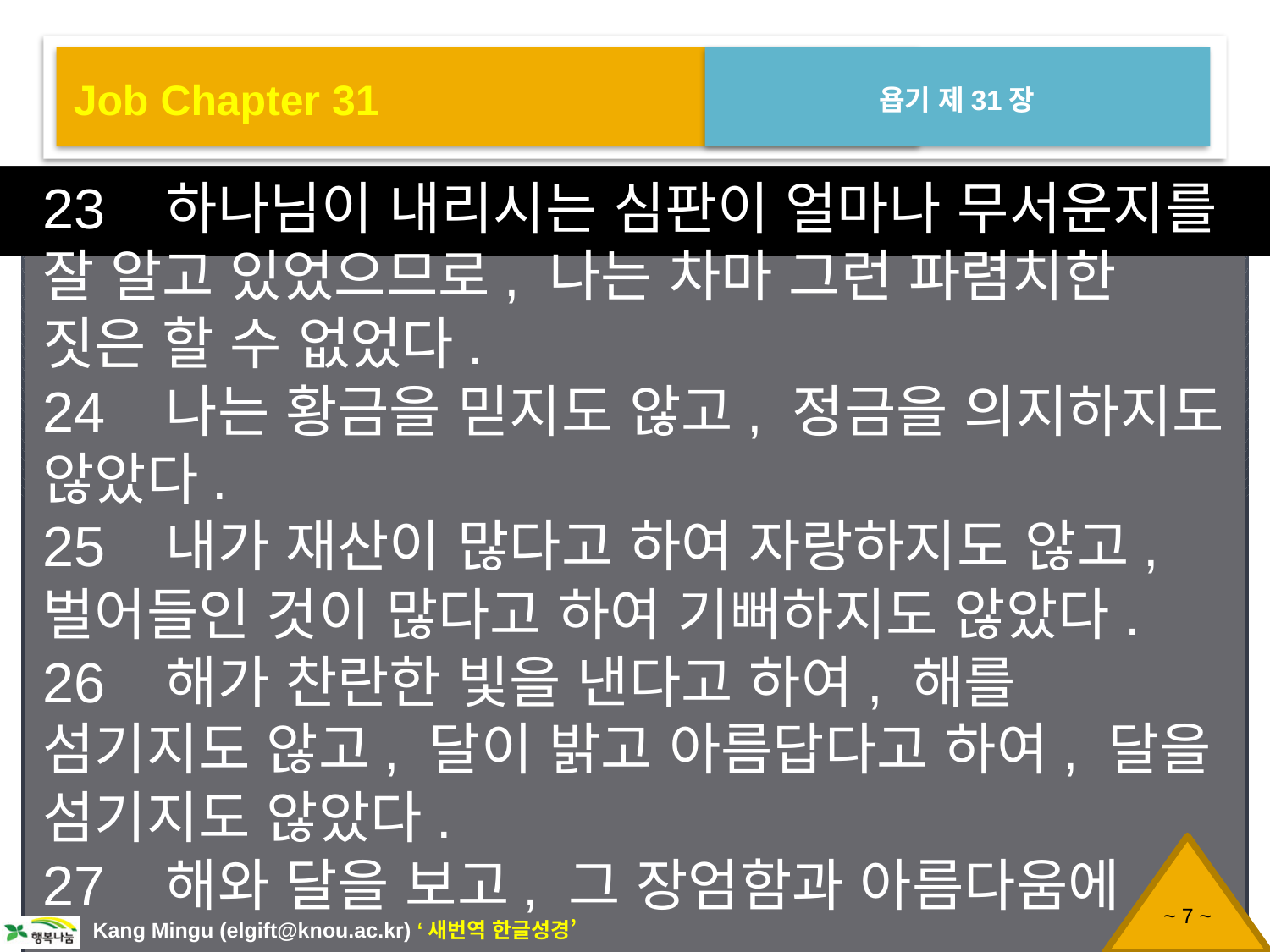

Job Chapter 31
욥기 제31장
23   하나님이 내리시는 심판이 얼마나 무서운지를 잘 알고 있었으므로, 나는 차마 그런 파렴치한 짓은 할 수 없었다.
24   나는 황금을 믿지도 않고, 정금을 의지하지도 않았다.
25   내가 재산이 많다고 하여 자랑하지도 않고, 벌어들인 것이 많다고 하여 기뻐하지도 않았다.
26   해가 찬란한 빛을 낸다고 하여, 해를 섬기지도 않고, 달이 밝고 아름답다고 하여, 달을 섬기지도 않았다.
27   해와 달을 보고, 그 장엄함과 아름다움에